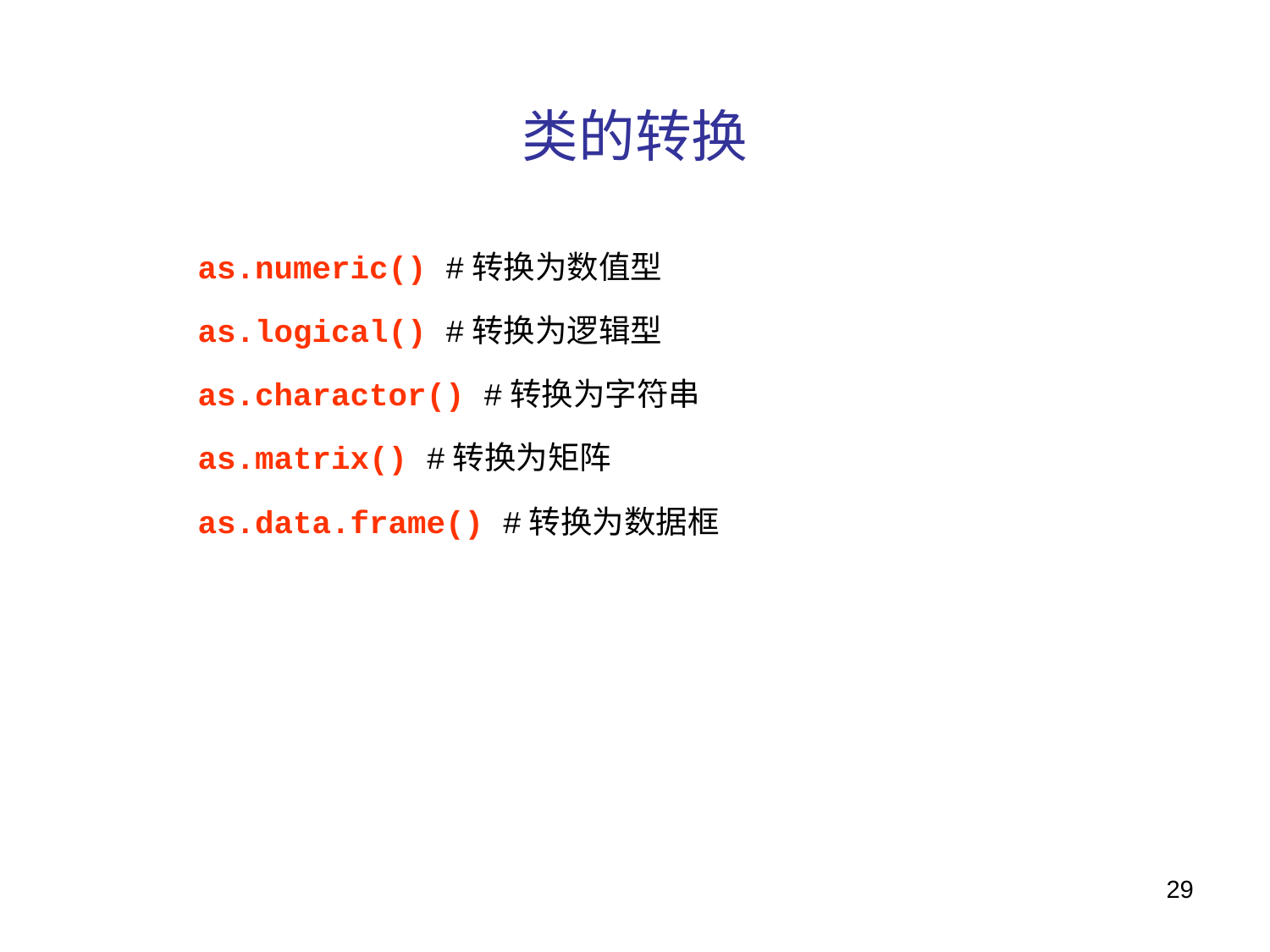

# 类的转换
as.numeric() #转换为数值型
as.logical() #转换为逻辑型
as.charactor() #转换为字符串
as.matrix() #转换为矩阵
as.data.frame() #转换为数据框

29